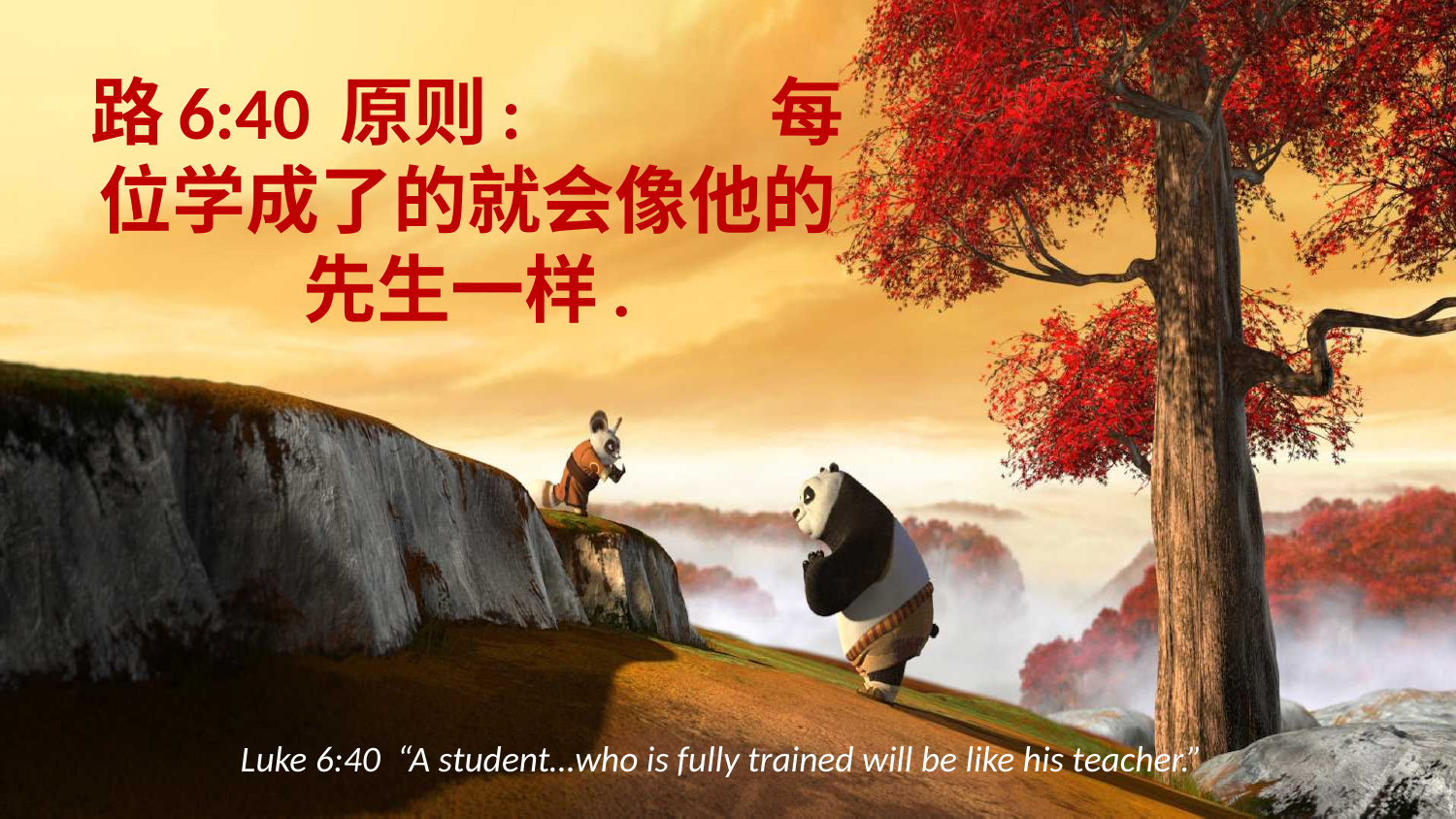

# 路6:40 原则:              每位学成了的就会像他的先生一样.
Luke 6:40  “A student…who is fully trained will be like his teacher.”